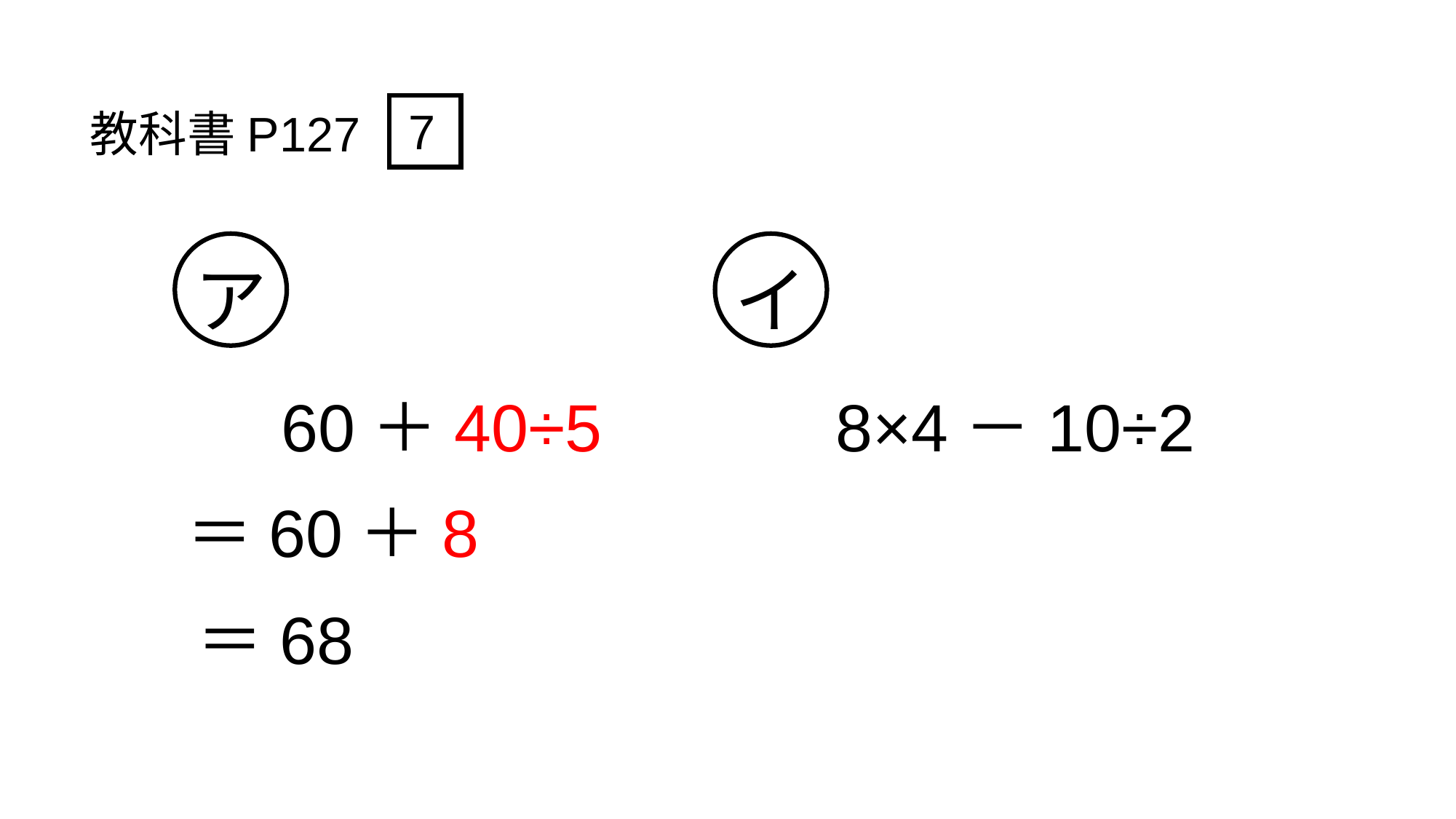

7
教科書P127

ア
イ
60＋40÷5
8×4－10÷2
＝60＋8
＝68